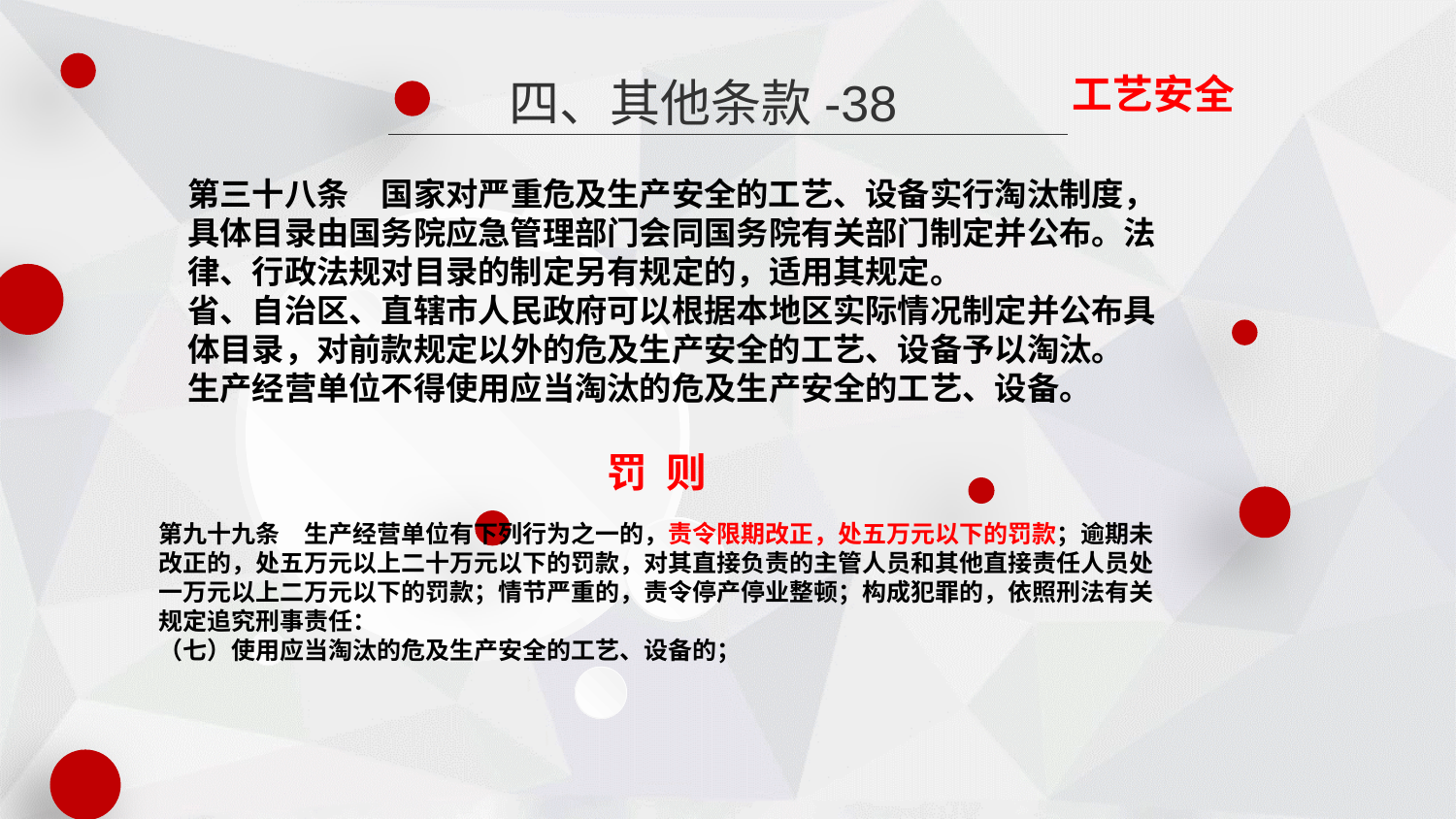

工艺安全
四、其他条款-38

第三十八条　国家对严重危及生产安全的工艺、设备实行淘汰制度，具体目录由国务院应急管理部门会同国务院有关部门制定并公布。法律、行政法规对目录的制定另有规定的，适用其规定。
省、自治区、直辖市人民政府可以根据本地区实际情况制定并公布具体目录，对前款规定以外的危及生产安全的工艺、设备予以淘汰。
生产经营单位不得使用应当淘汰的危及生产安全的工艺、设备。

罚  则

第九十九条　生产经营单位有下列行为之一的，责令限期改正，处五万元以下的罚款；逾期未改正的，处五万元以上二十万元以下的罚款，对其直接负责的主管人员和其他直接责任人员处一万元以上二万元以下的罚款；情节严重的，责令停产停业整顿；构成犯罪的，依照刑法有关规定追究刑事责任：
（七）使用应当淘汰的危及生产安全的工艺、设备的；